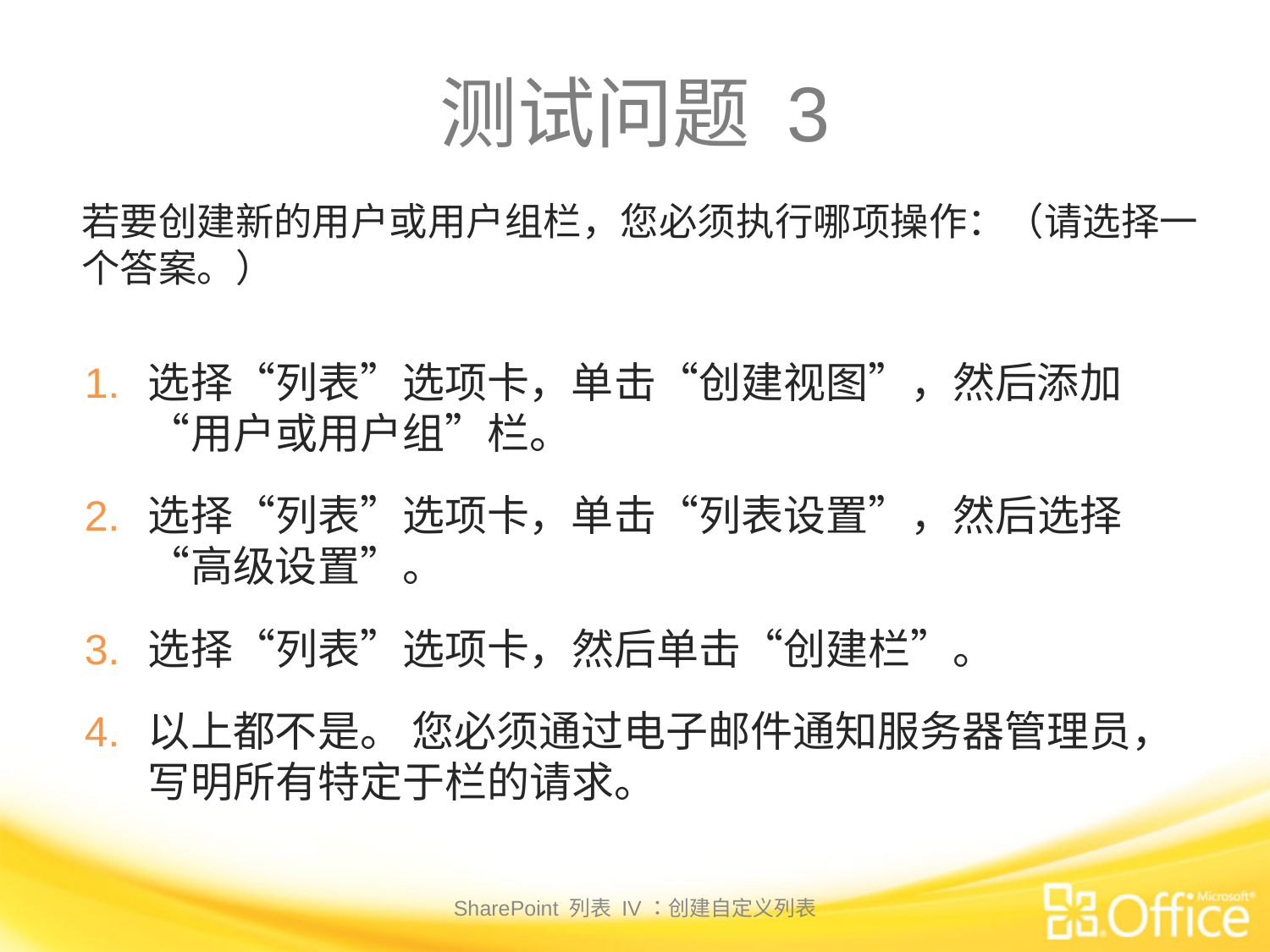

# 测试问题 3
若要创建新的用户或用户组栏，您必须执行哪项操作：（请选择一个答案。）
选择“列表”选项卡，单击“创建视图”，然后添加“用户或用户组”栏。
选择“列表”选项卡，单击“列表设置”，然后选择“高级设置”。
选择“列表”选项卡，然后单击“创建栏”。
以上都不是。 您必须通过电子邮件通知服务器管理员，写明所有特定于栏的请求。
SharePoint 列表 IV：创建自定义列表